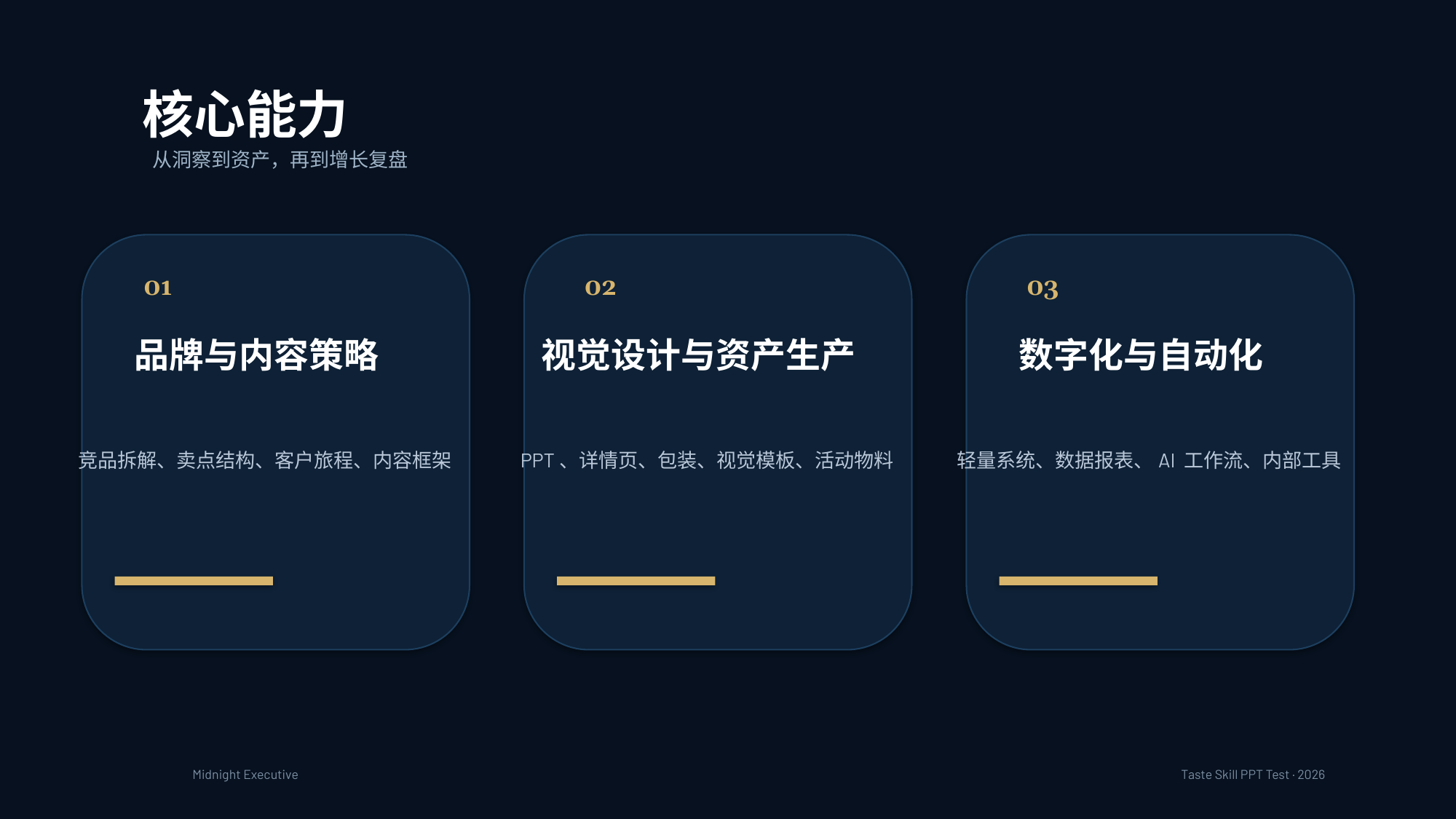

核心能力
从洞察到资产，再到增长复盘

01
02
03
品牌与内容策略
视觉设计与资产生产
数字化与自动化
竞品拆解、卖点结构、客户旅程、内容框架
PPT、详情页、包装、视觉模板、活动物料
轻量系统、数据报表、AI 工作流、内部工具

Midnight Executive
Taste Skill PPT Test · 2026